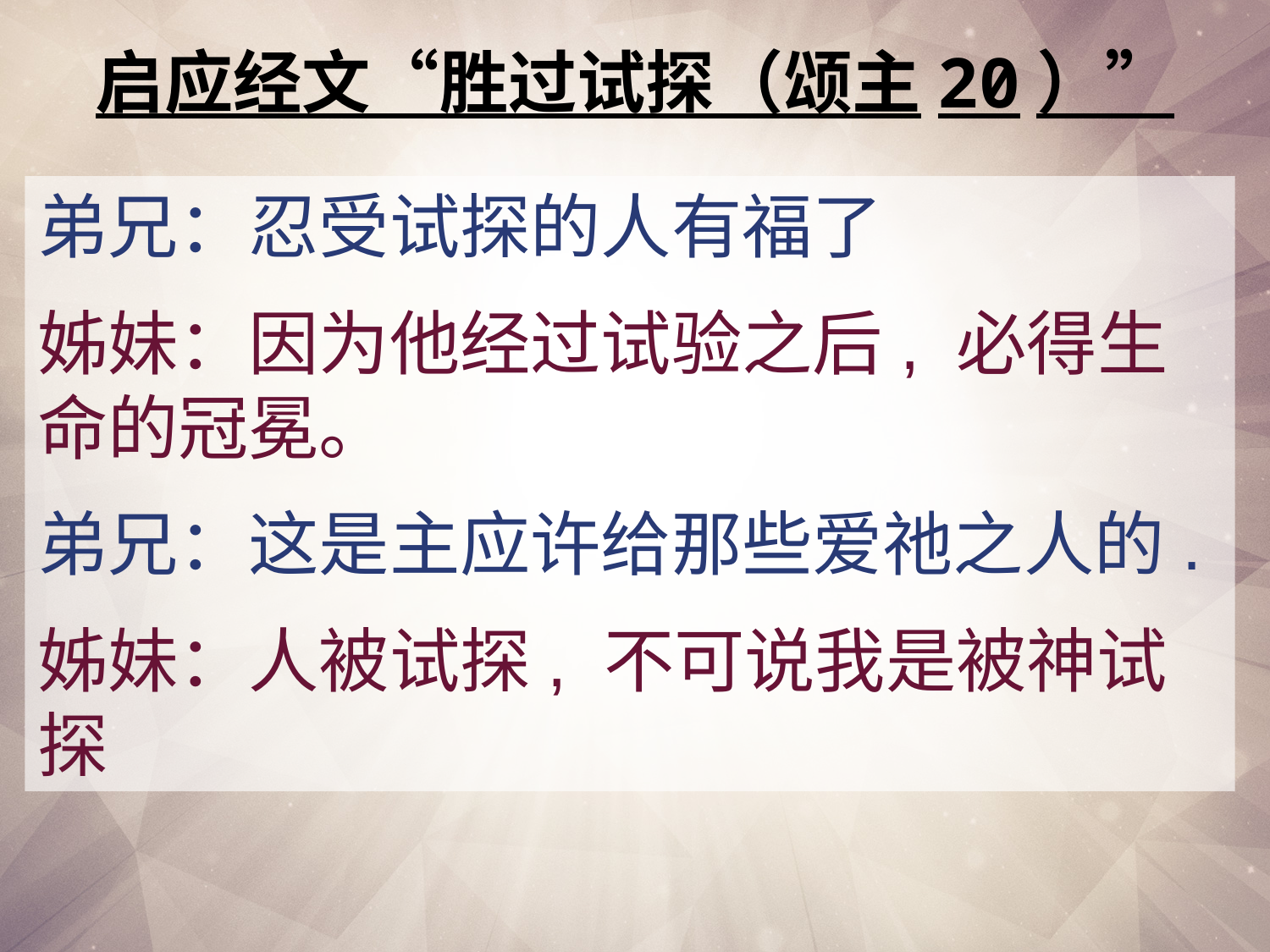

# 启应经文“胜过试探（颂主20）”
弟兄：忍受试探的人有福了
姊妹：因为他经过试验之后, 必得生命的冠冕。
弟兄：这是主应许给那些爱祂之人的.
姊妹：人被试探, 不可说我是被神试探